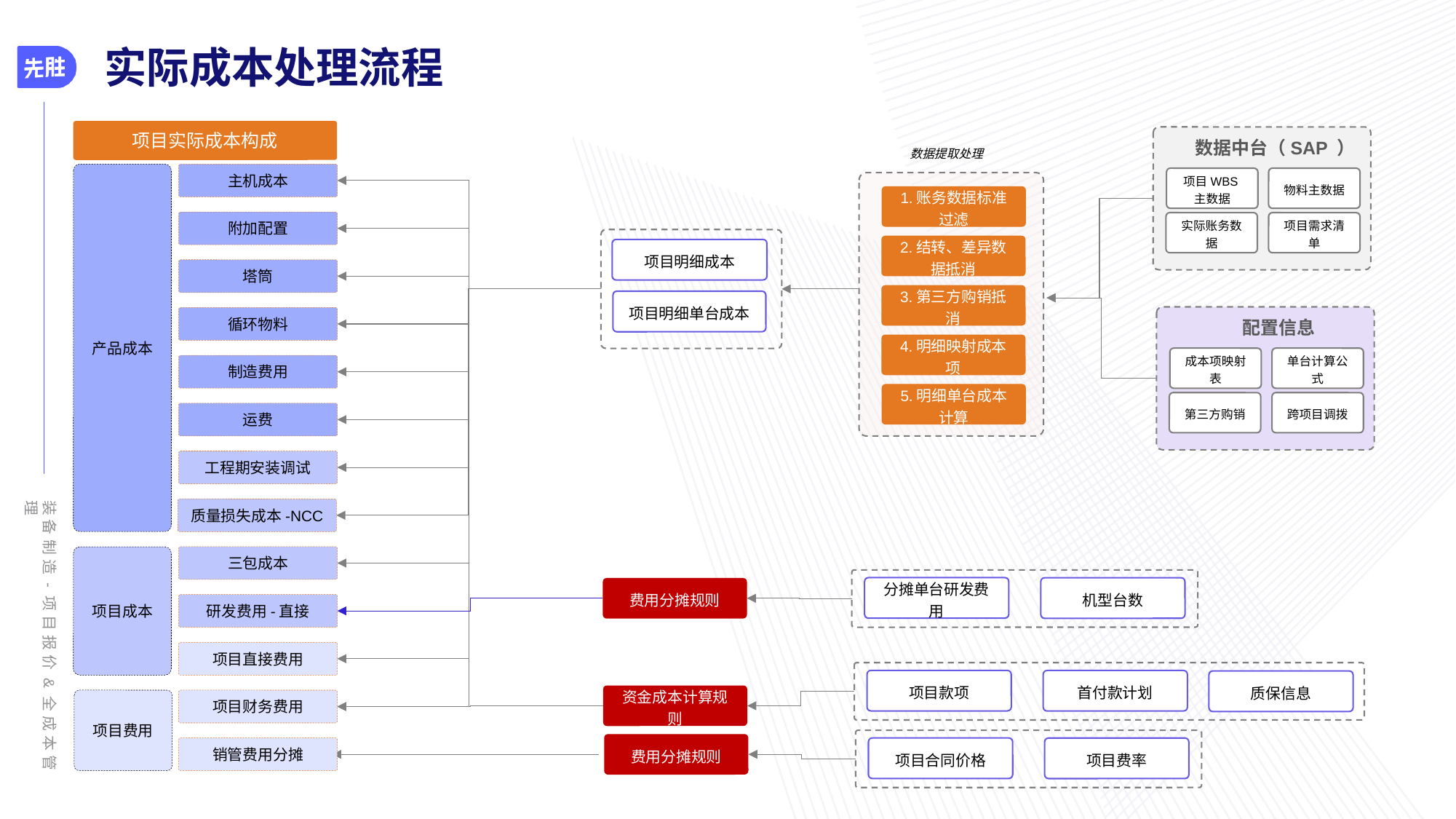

# 实际成本处理流程
项目实际成本构成

数据中台（SAP ）
数据提取处理
产品成本
主机成本
项目WBS主数据
物料主数据

1.账务数据标准过滤
附加配置
实际账务数据
项目需求清单

2.结转、差异数据抵消
项目明细成本
塔筒
3.第三方购销抵消
项目明细单台成本

循环物料
配置信息
4.明细映射成本项
成本项映射表
单台计算公式
制造费用
5.明细单台成本计算
第三方购销
跨项目调拨
运费
工程期安装调试
质量损失成本-NCC
三包成本
项目成本

分摊单台研发费用
机型台数
费用分摊规则
研发费用-直接
项目直接费用

项目款项
首付款计划
质保信息
资金成本计算规则
项目费用
项目财务费用

费用分摊规则
项目合同价格
销管费用分摊
项目费率